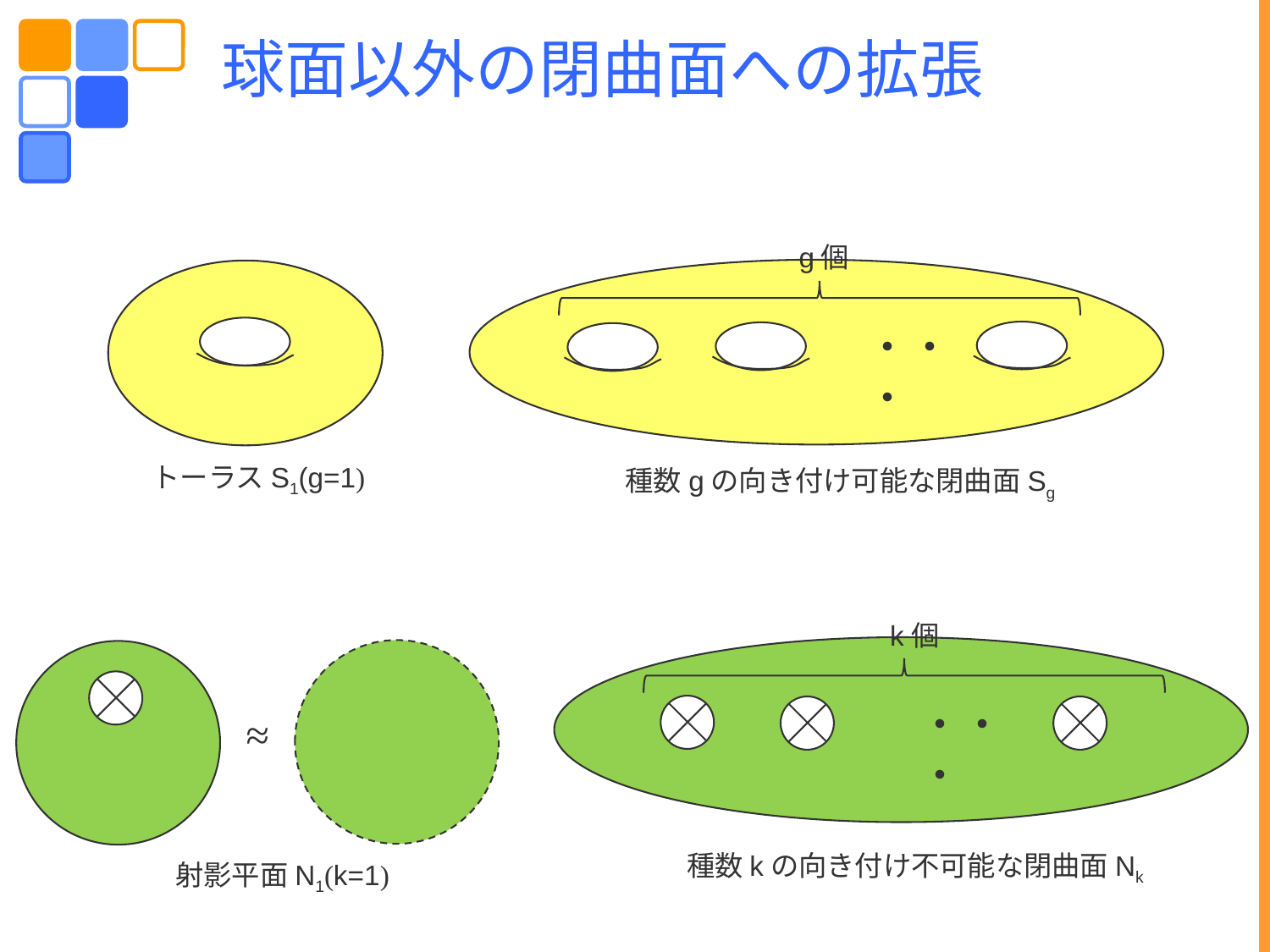

球面以外の閉曲面への拡張

g個

・・・

種数gの向き付け可能な閉曲面Sg

トーラスS1(g=1)

k個

・・・

種数kの向き付け不可能な閉曲面Nk

≈
射影平面N1(k=1)